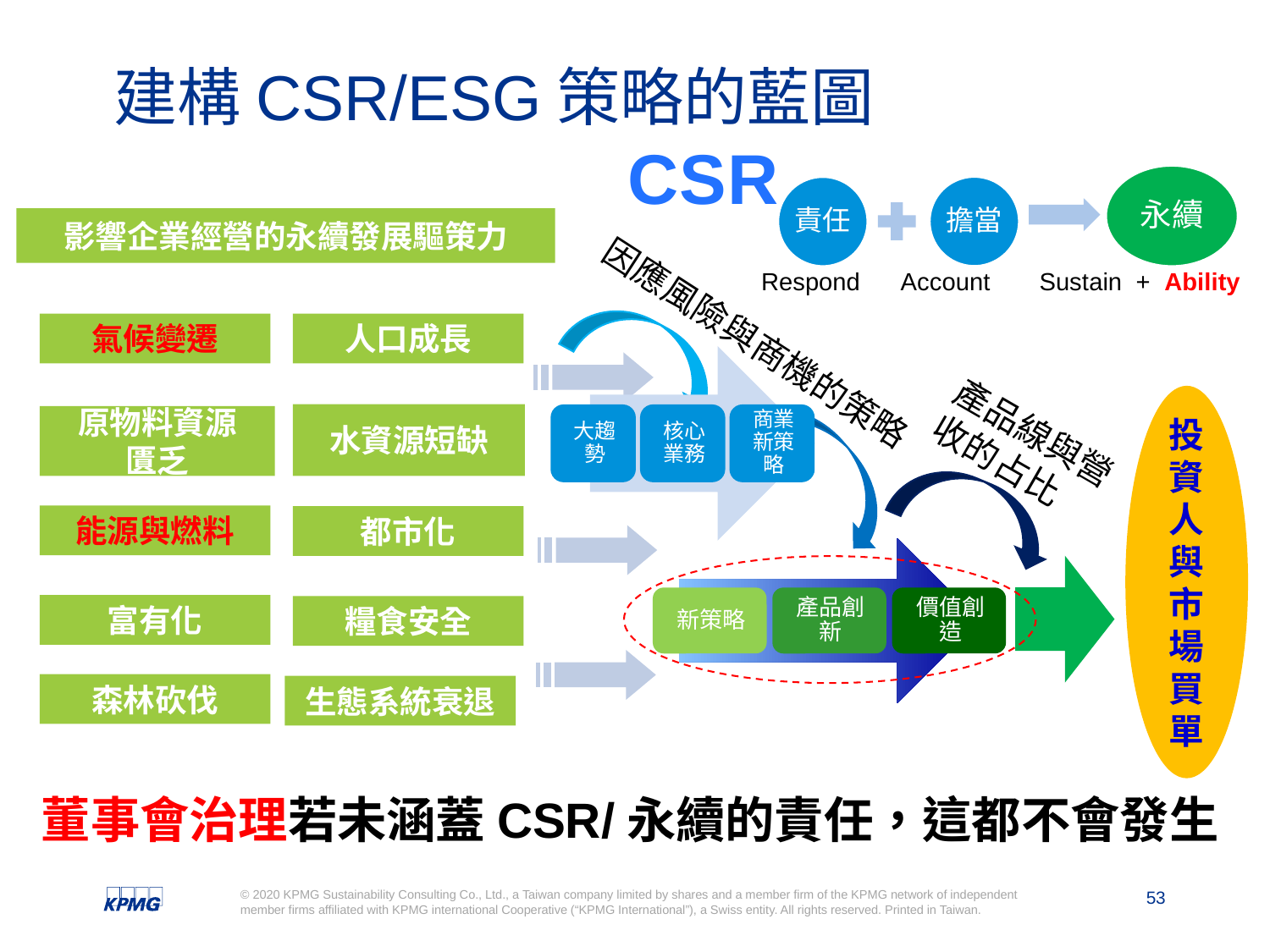

責任

擔當

永續
# 建構CSR/ESG策略的藍圖
CSR
影響企業經營的永續發展驅策力
Respond      Account       Sustain  +  Ability
氣候變遷
人口成長
因應風險與商機的策略

大趨勢
核心業務
商業新策略

投資人與市場買單
水資源短缺
原物料資源
匱乏
產品線與營收的占比

能源與燃料
都市化

新策略
產品創新
價值創造

富有化
糧食安全

森林砍伐
生態系統衰退
董事會治理若未涵蓋CSR/永續的責任，這都不會發生